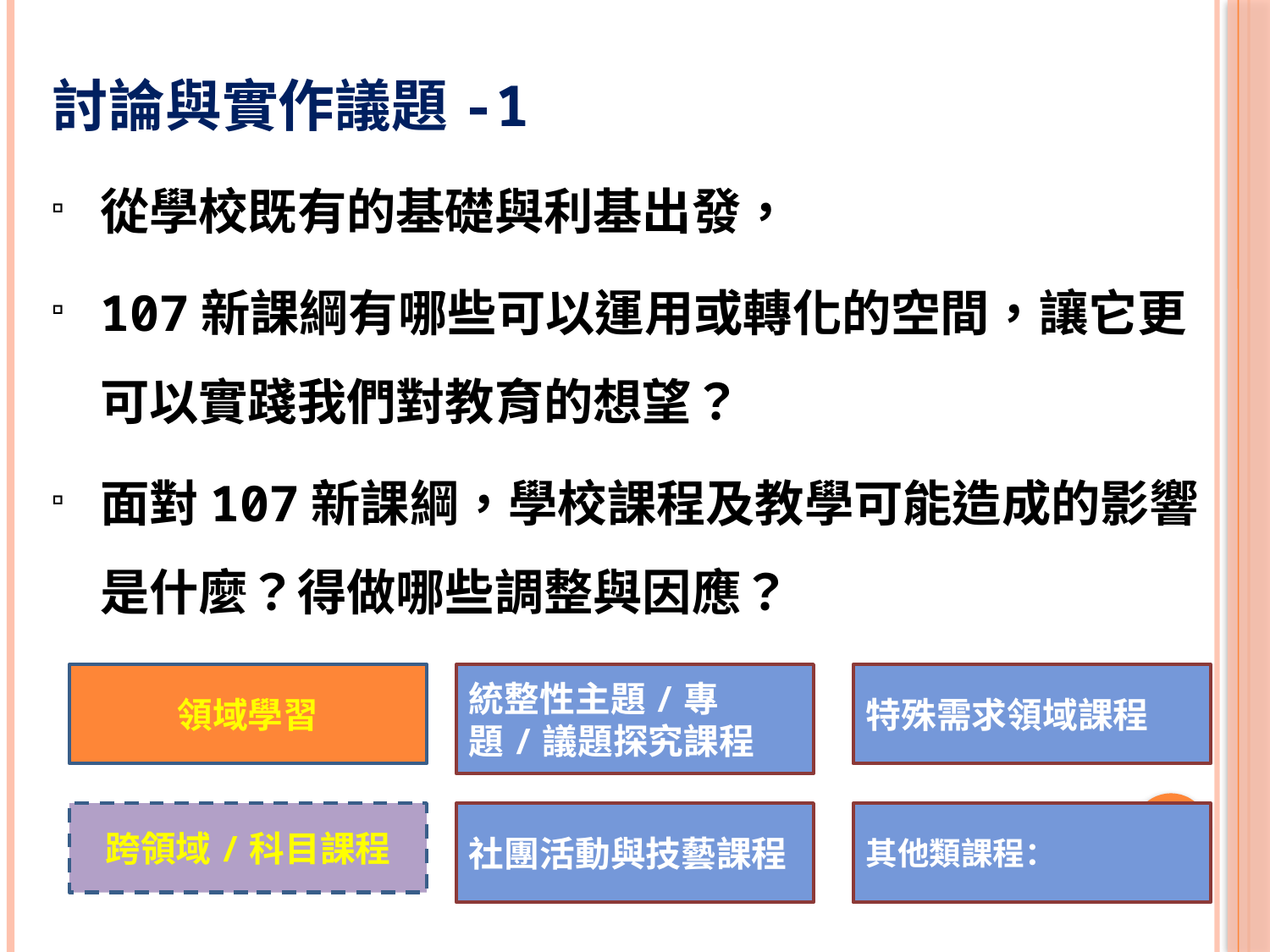

討論與實作議題-1
從學校既有的基礎與利基出發，
107新課綱有哪些可以運用或轉化的空間，讓它更可以實踐我們對教育的想望？
面對107新課綱，學校課程及教學可能造成的影響是什麼？得做哪些調整與因應？
領域學習
統整性主題/專題/議題探究課程
特殊需求領域課程
75
跨領域/科目課程
社團活動與技藝課程
其他類課程：